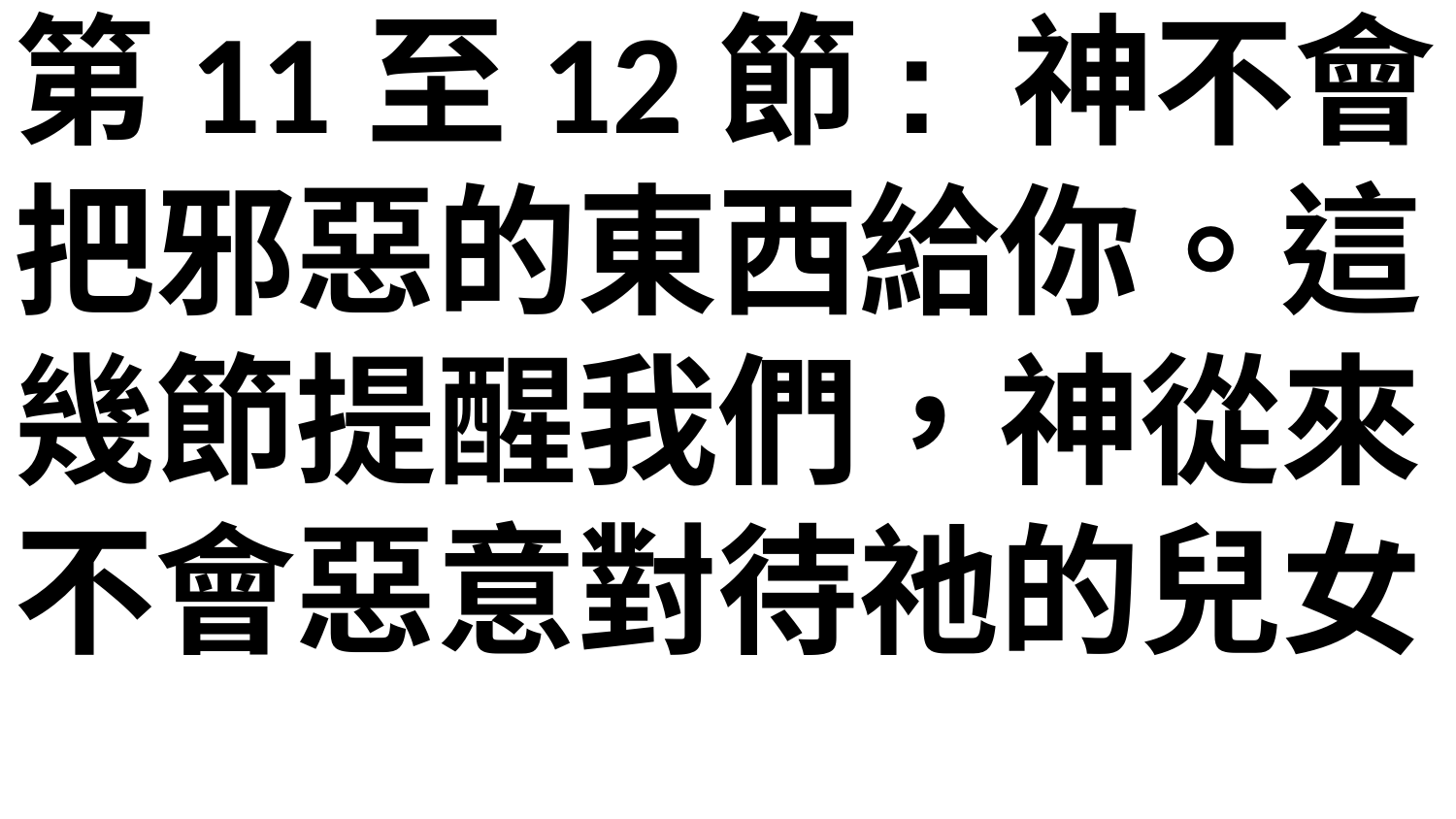

第11至12節: 神不會把邪惡的東西給你。這幾節提醒我們，神從來不會惡意對待祂的兒女。